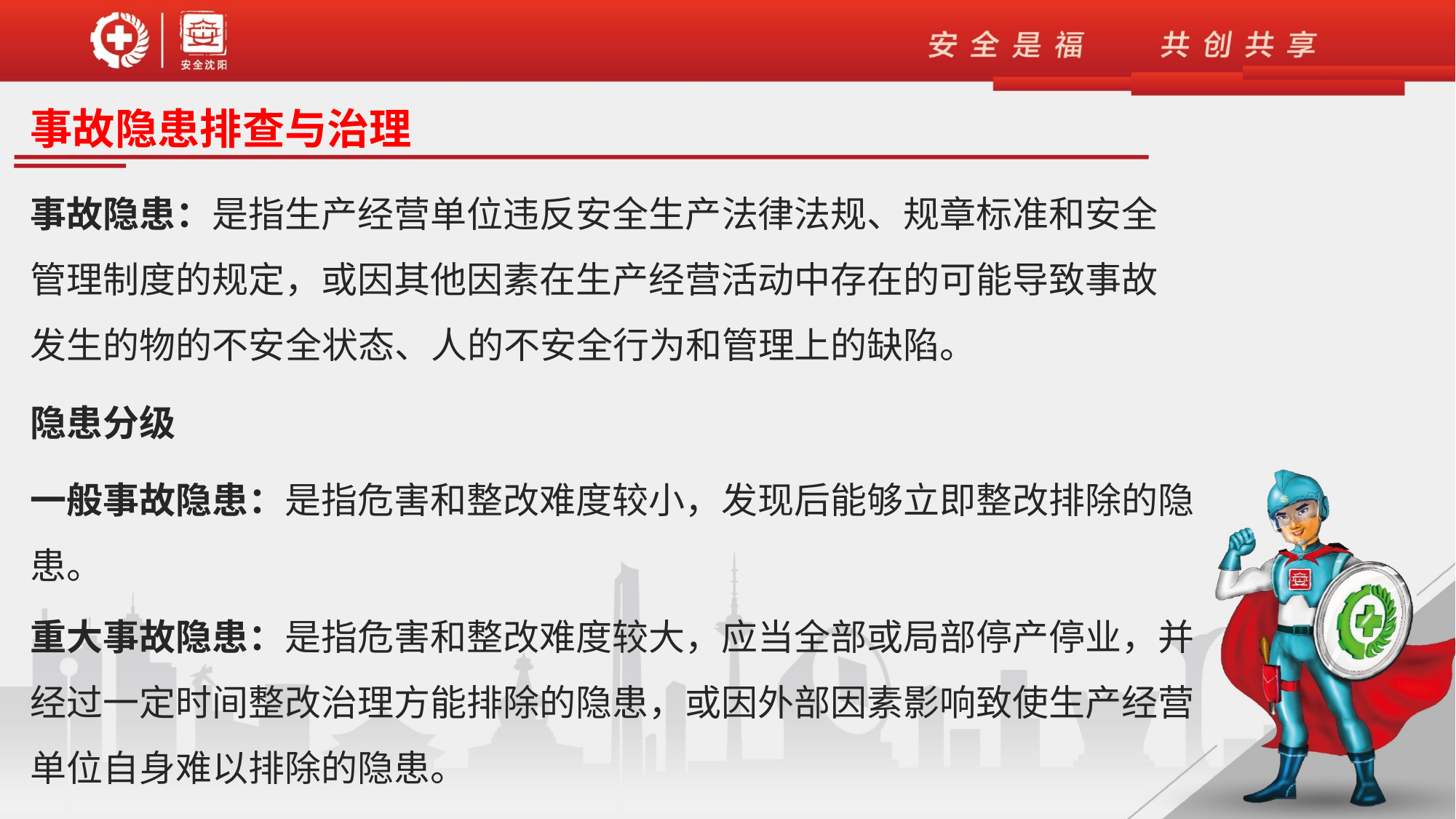

事故隐患排查与治理

事故隐患：是指生产经营单位违反安全生产法律法规、规章标准和安全管理制度的规定，或因其他因素在生产经营活动中存在的可能导致事故发生的物的不安全状态、人的不安全行为和管理上的缺陷。
隐患分级
一般事故隐患：是指危害和整改难度较小，发现后能够立即整改排除的隐患。
重大事故隐患：是指危害和整改难度较大，应当全部或局部停产停业，并经过一定时间整改治理方能排除的隐患，或因外部因素影响致使生产经营单位自身难以排除的隐患。